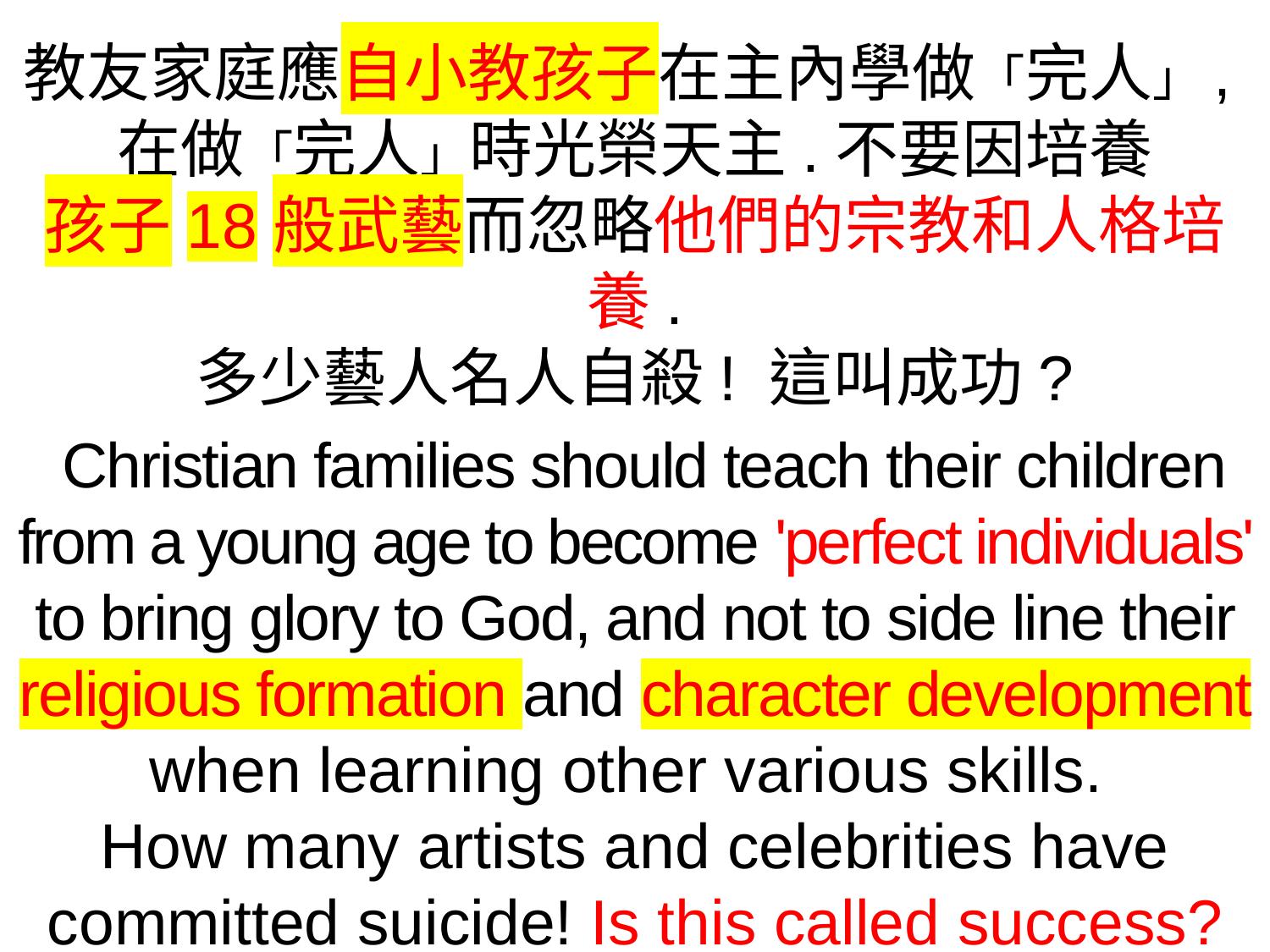

教友家庭應自小教孩子在主內學做「完人」,在做「完人」時光榮天主.不要因培養
孩子18般武藝而忽略他們的宗教和人格培養.
多少藝人名人自殺! 這叫成功?
 Christian families should teach their children from a young age to become 'perfect individuals' to bring glory to God, and not to side line their religious formation and character development when learning other various skills.
How many artists and celebrities have committed suicide! Is this called success?